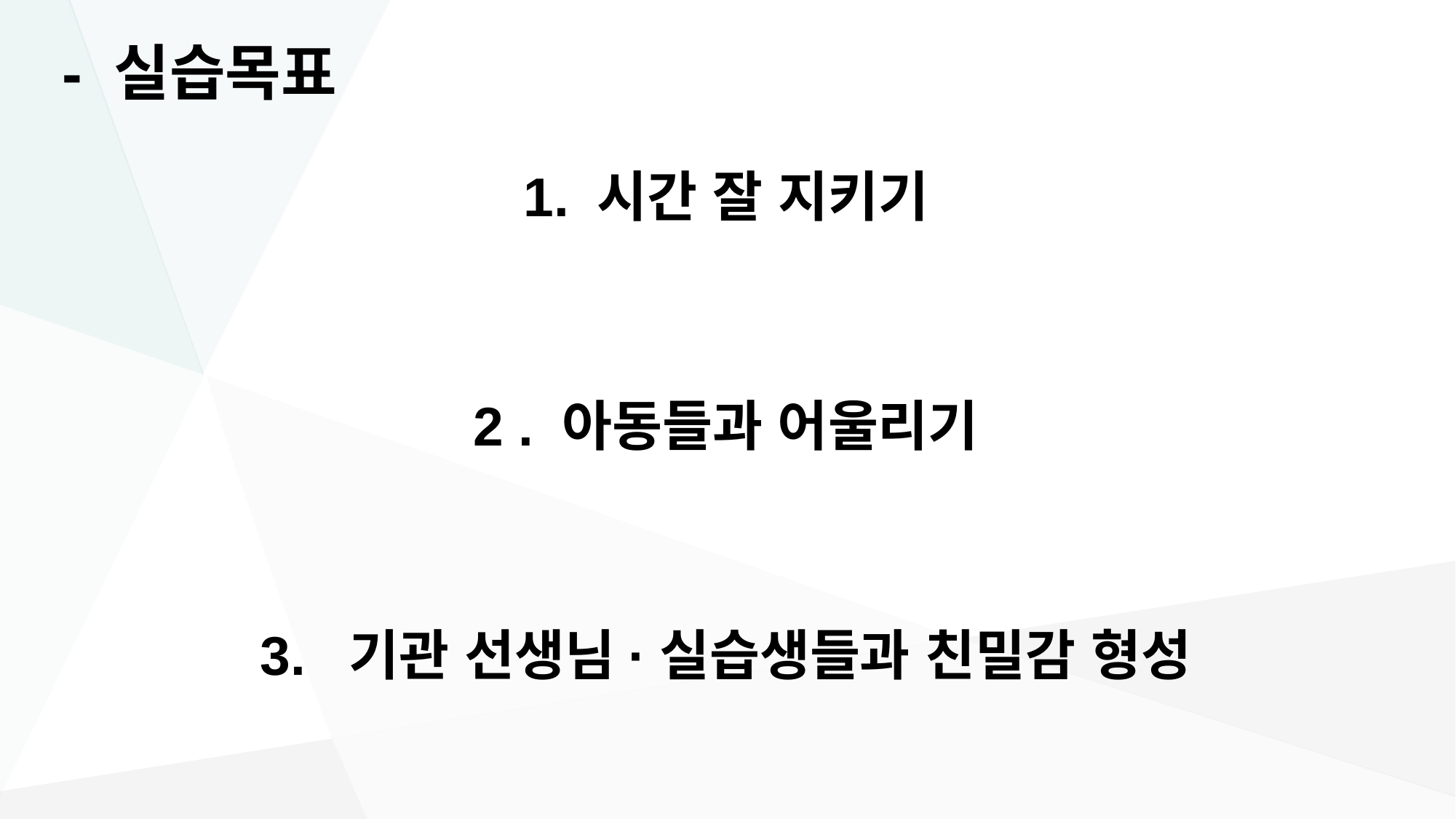

# - 실습목표
1. 시간 잘 지키기

2 . 아동들과 어울리기

3.  기관 선생님·실습생들과 친밀감 형성